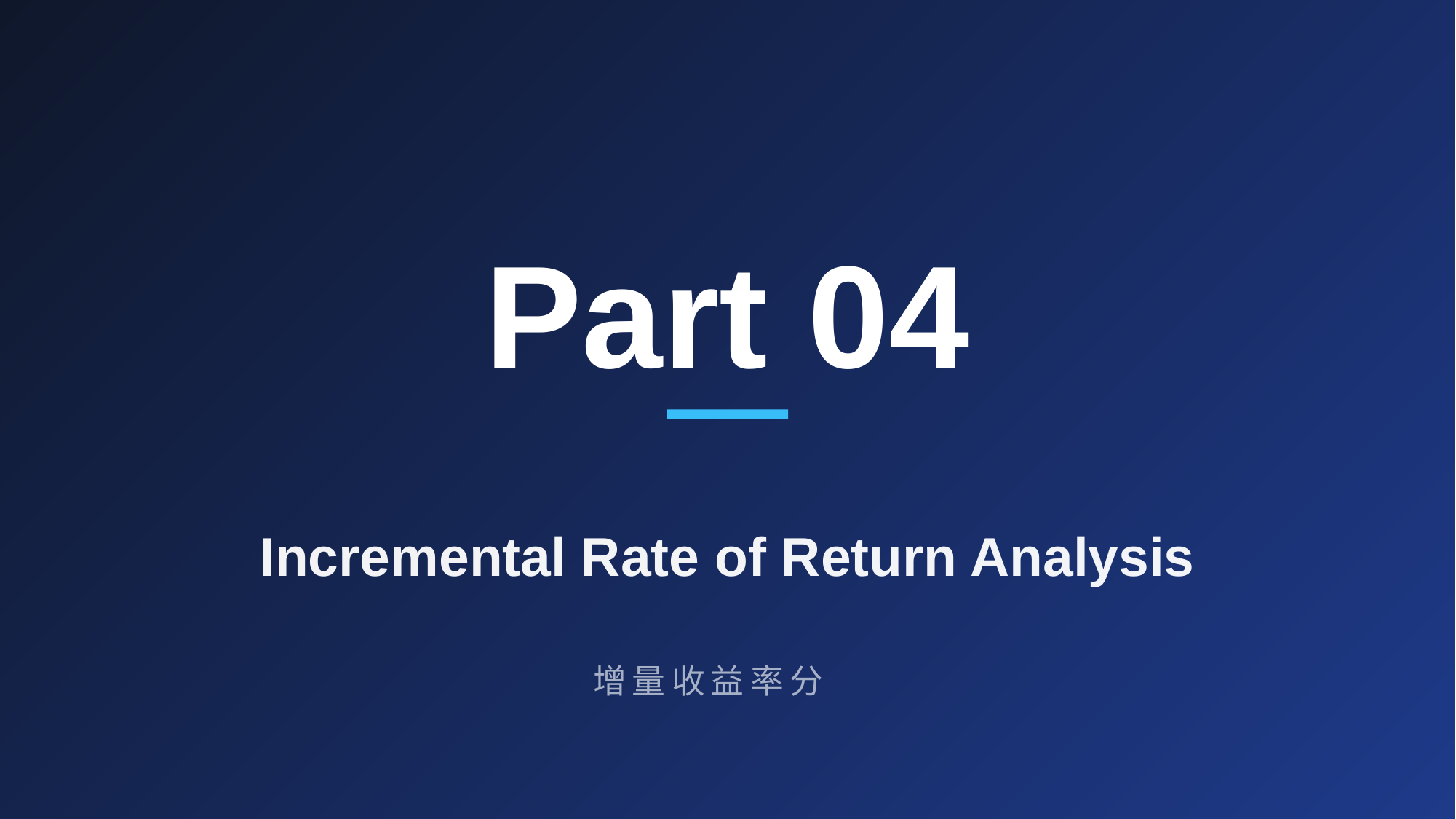

Part 04

Incremental Rate of Return Analysis
增量收益率分析